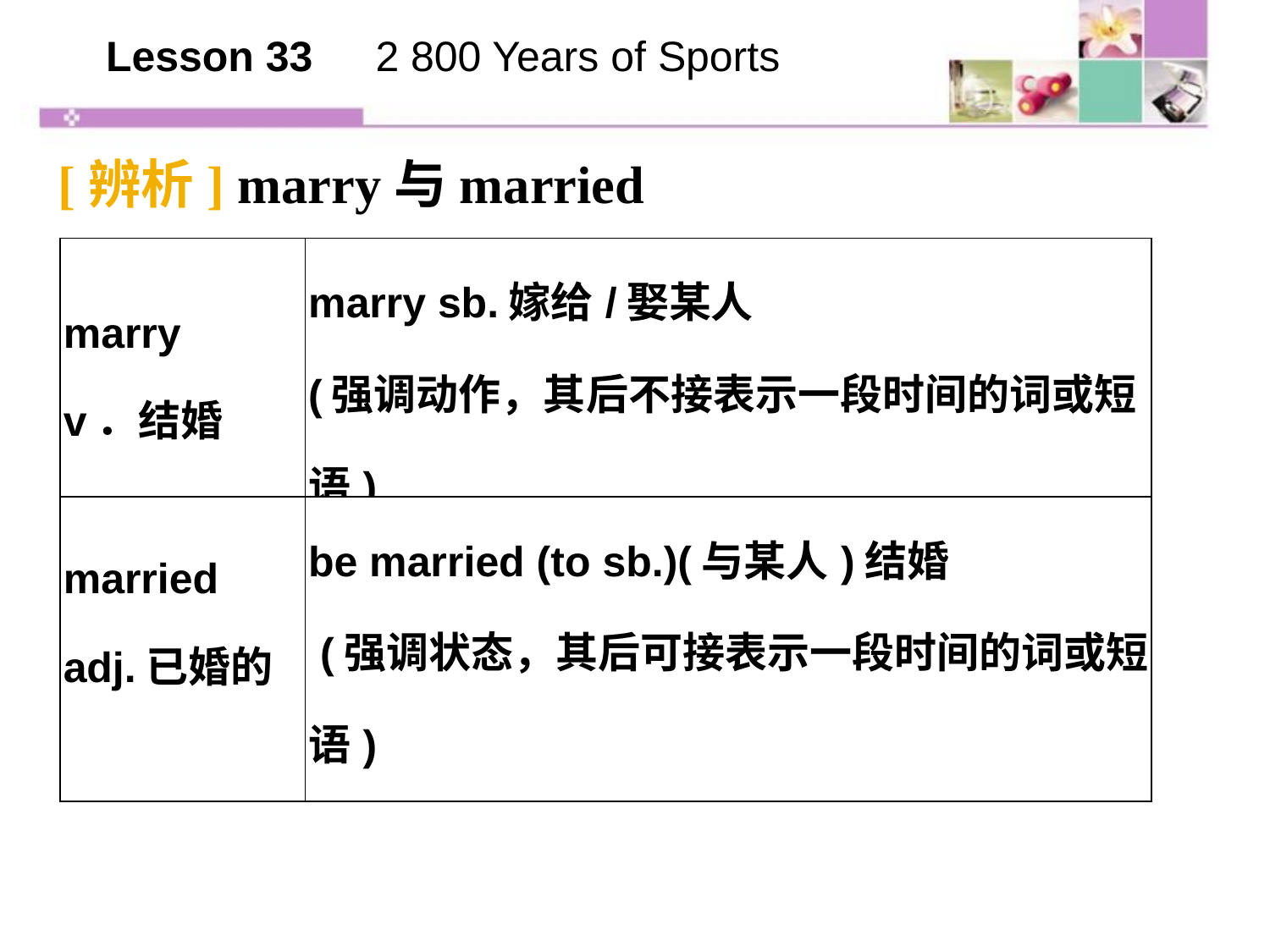

Lesson 33　2 800 Years of Sports
[辨析] marry与married
| marry v．结婚 | marry sb.嫁给/娶某人 (强调动作，其后不接表示一段时间的词或短语) |
| --- | --- |
| married adj.已婚的 | be married (to sb.)(与某人)结婚  (强调状态，其后可接表示一段时间的词或短语) |